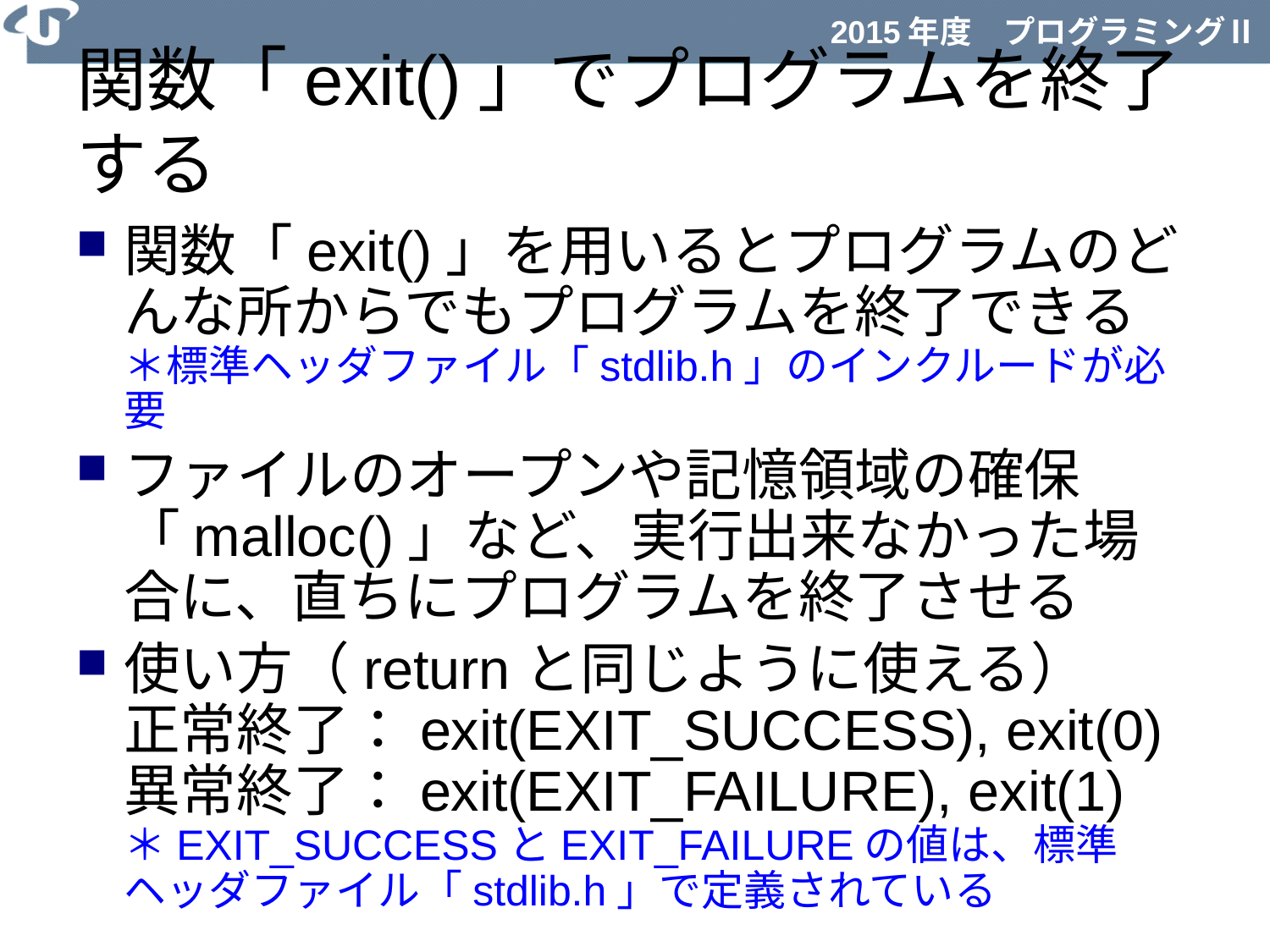

# 関数「exit()」でプログラムを終了する
関数「exit()」を用いるとプログラムのどんな所からでもプログラムを終了できる
＊標準ヘッダファイル「stdlib.h」のインクルードが必要
ファイルのオープンや記憶領域の確保「malloc()」など、実行出来なかった場合に、直ちにプログラムを終了させる
使い方（returnと同じように使える）
正常終了：exit(EXIT_SUCCESS), exit(0)
異常終了：exit(EXIT_FAILURE), exit(1)
＊EXIT_SUCCESSとEXIT_FAILUREの値は、標準ヘッダファイル「stdlib.h」で定義されている